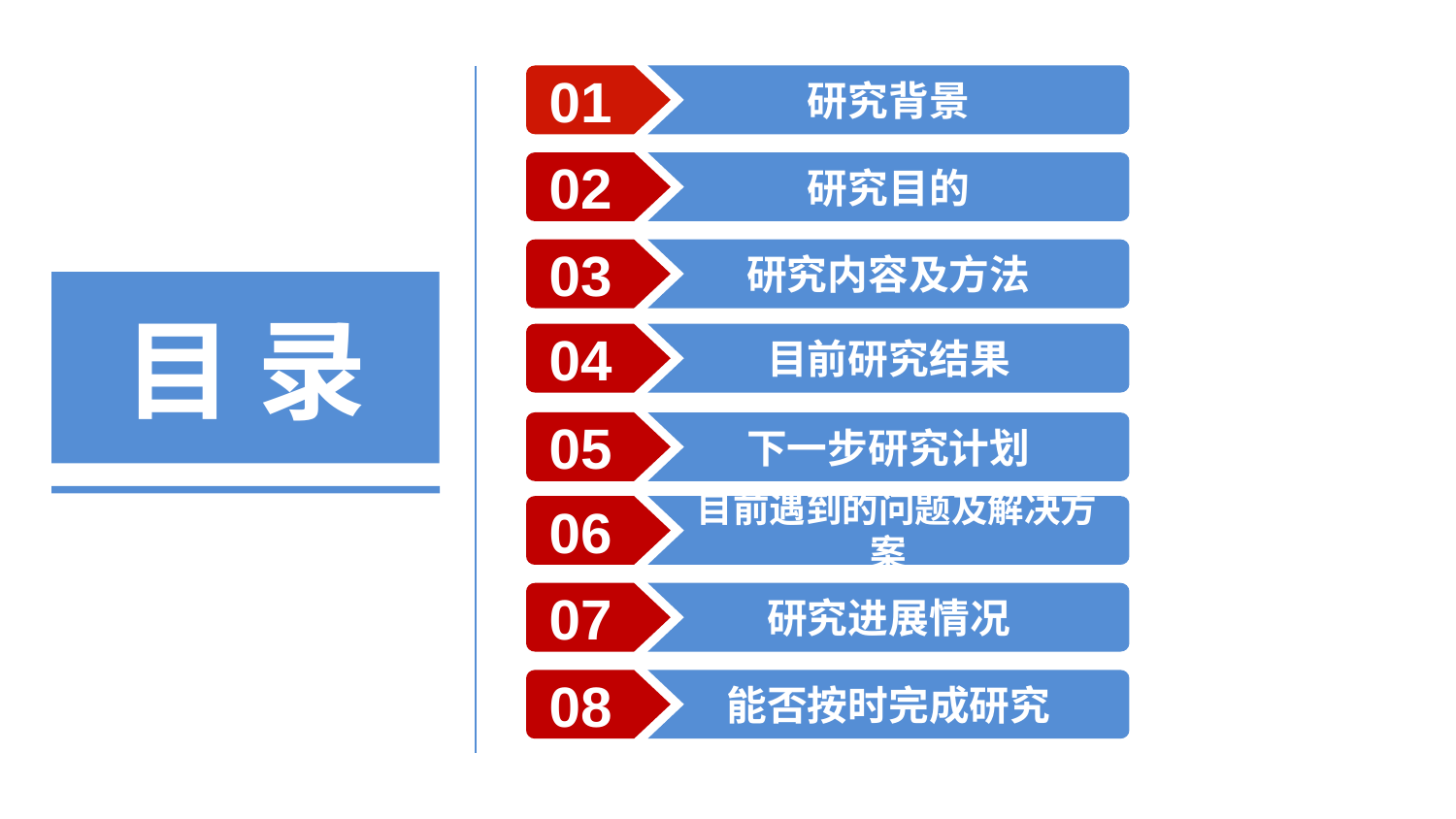

研究背景
01
研究目的
02
03
研究内容及方法
目 录
04
目前研究结果
05
下一步研究计划

 目前遇到的问题及解决方案
06
研究进展情况
07
能否按时完成研究
08